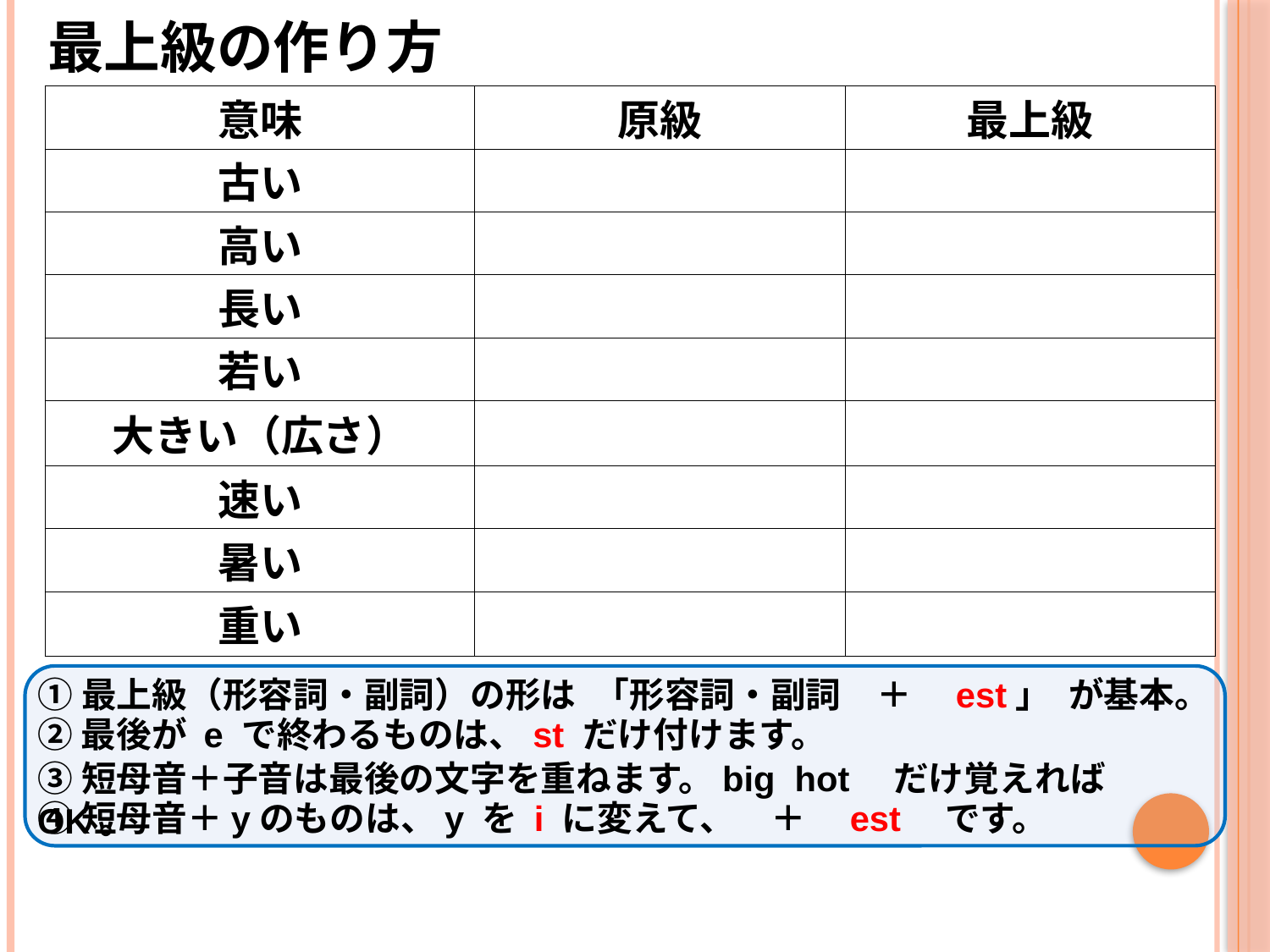

最上級の作り方
| 意味 | 原級 | 最上級 |
| --- | --- | --- |
| 古い | old | oldest |
| 高い | high | highest |
| 長い | long | longest |
| 若い | young | youngest |
| 大きい（広さ） | large | largest |
| 速い | fast | fastest |
| 暑い | hot | hottest |
| 重い | heavy | heaviest |

①最上級（形容詞・副詞）の形は　｢形容詞・副詞　＋　est｣　が基本。
②最後が e で終わるものは、st だけ付けます。
③短母音＋子音は最後の文字を重ねます。big  hot　だけ覚えればOK。
④短母音＋yのものは、y を i に変えて、　＋　est　です。